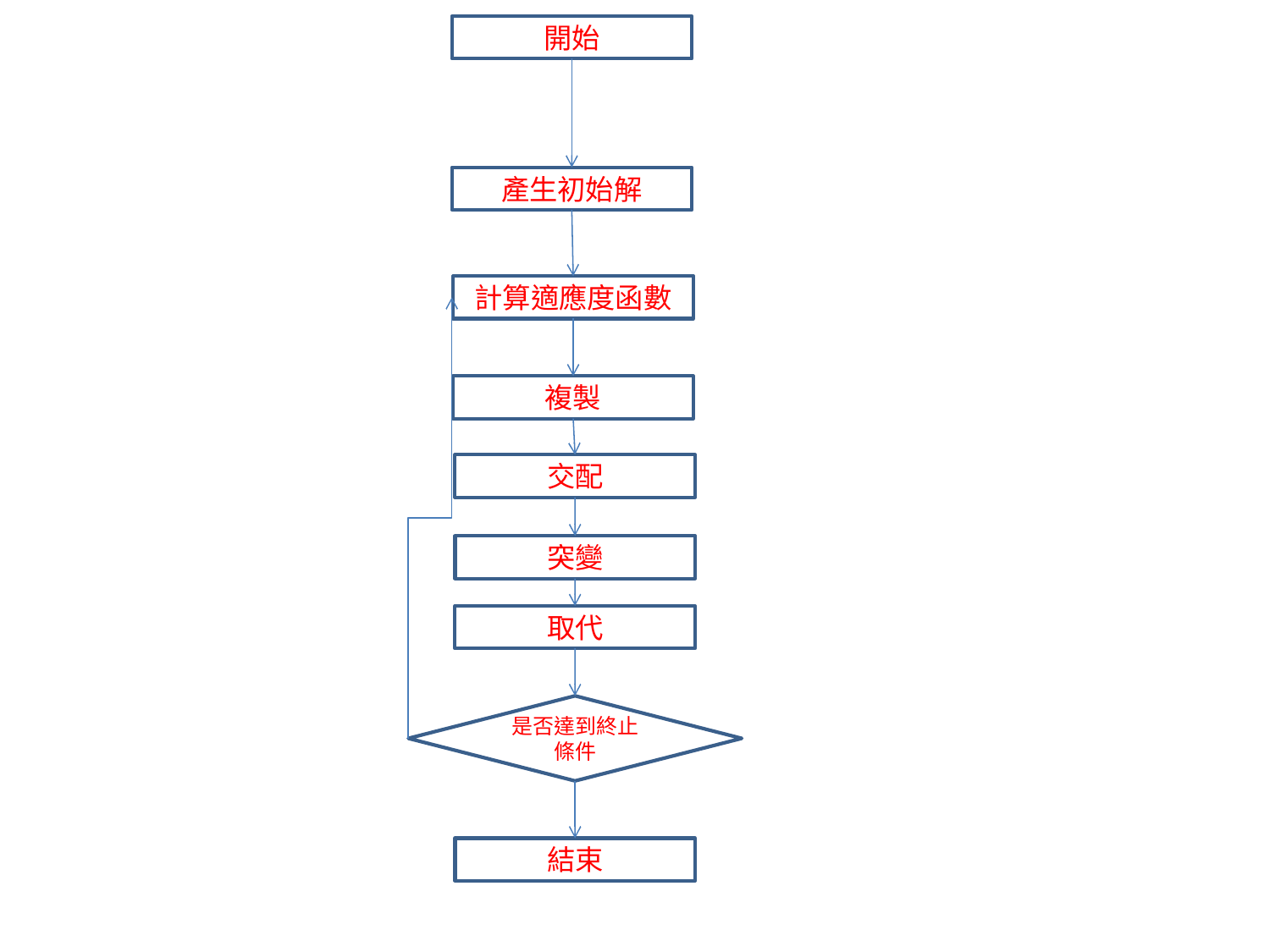

開始
產生初始解
計算適應度函數
複製
交配
突變
取代
是否達到終止條件
結束